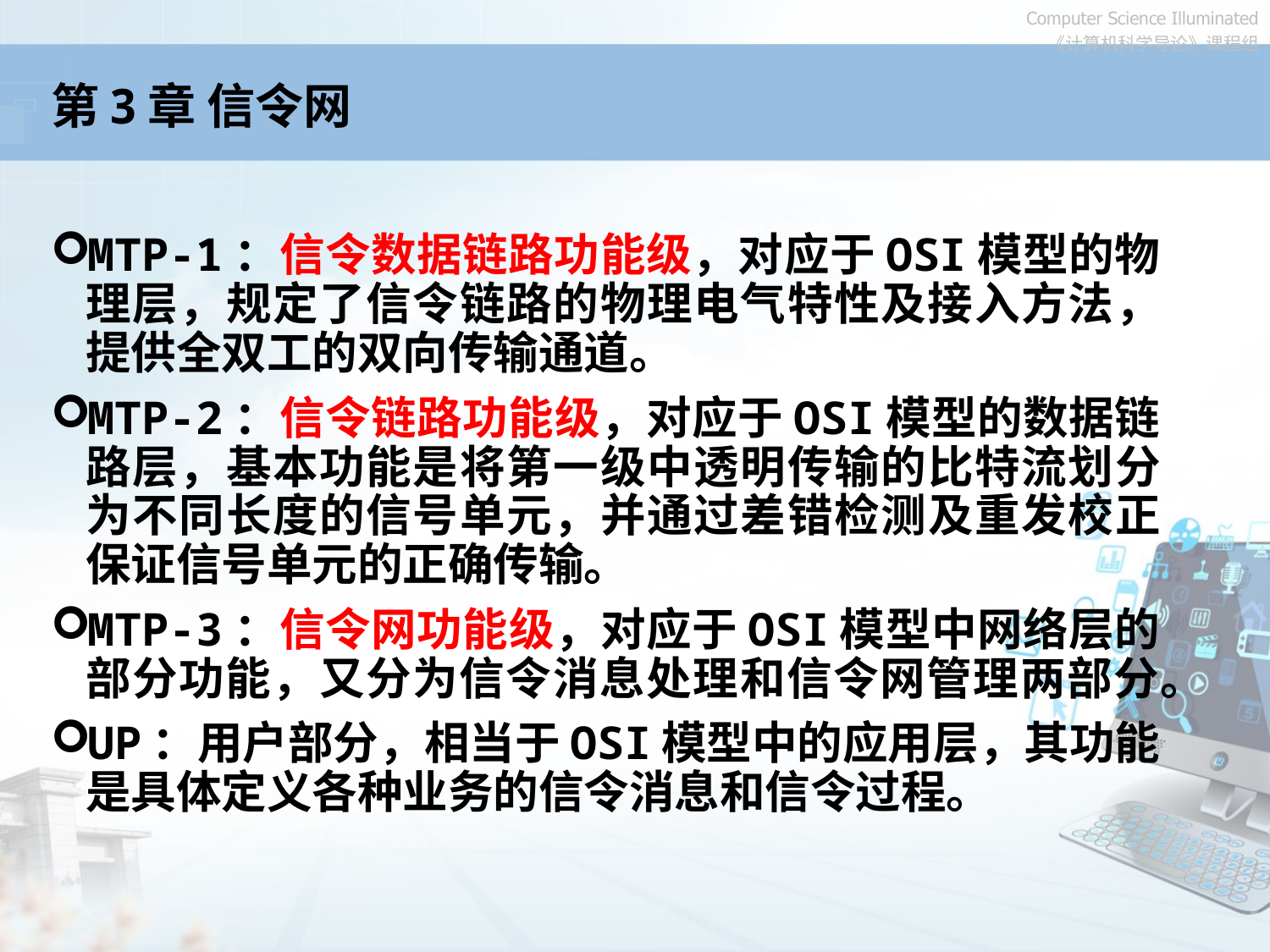

# 第3章 信令网
MTP-1：信令数据链路功能级，对应于OSI模型的物理层，规定了信令链路的物理电气特性及接入方法，提供全双工的双向传输通道。
MTP-2：信令链路功能级，对应于OSI模型的数据链路层，基本功能是将第一级中透明传输的比特流划分为不同长度的信号单元，并通过差错检测及重发校正保证信号单元的正确传输。
MTP-3：信令网功能级，对应于OSI模型中网络层的部分功能，又分为信令消息处理和信令网管理两部分。
UP：用户部分，相当于OSI模型中的应用层，其功能是具体定义各种业务的信令消息和信令过程。